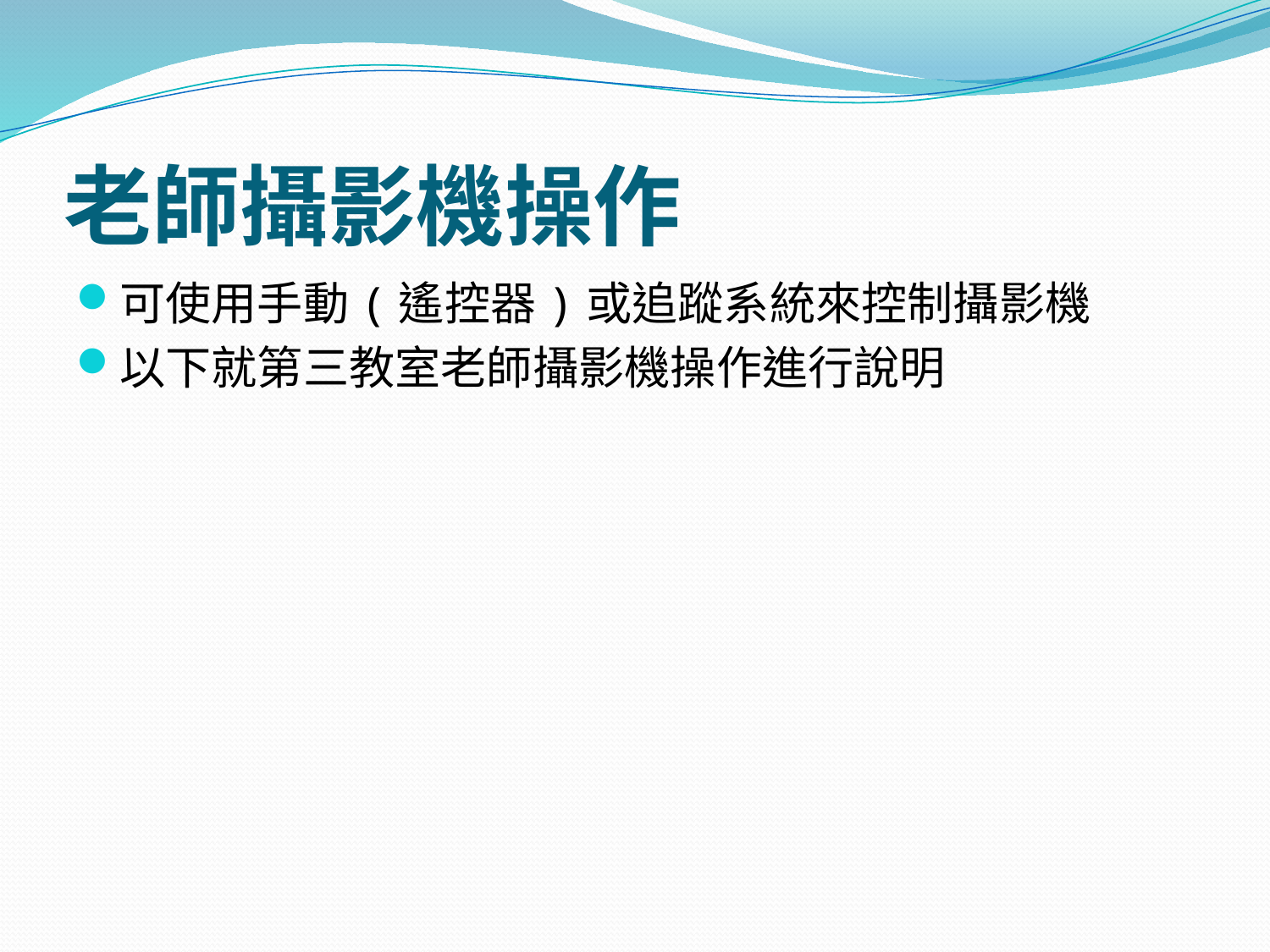

# 老師攝影機操作
可使用手動(遙控器)或追蹤系統來控制攝影機
以下就第三教室老師攝影機操作進行說明